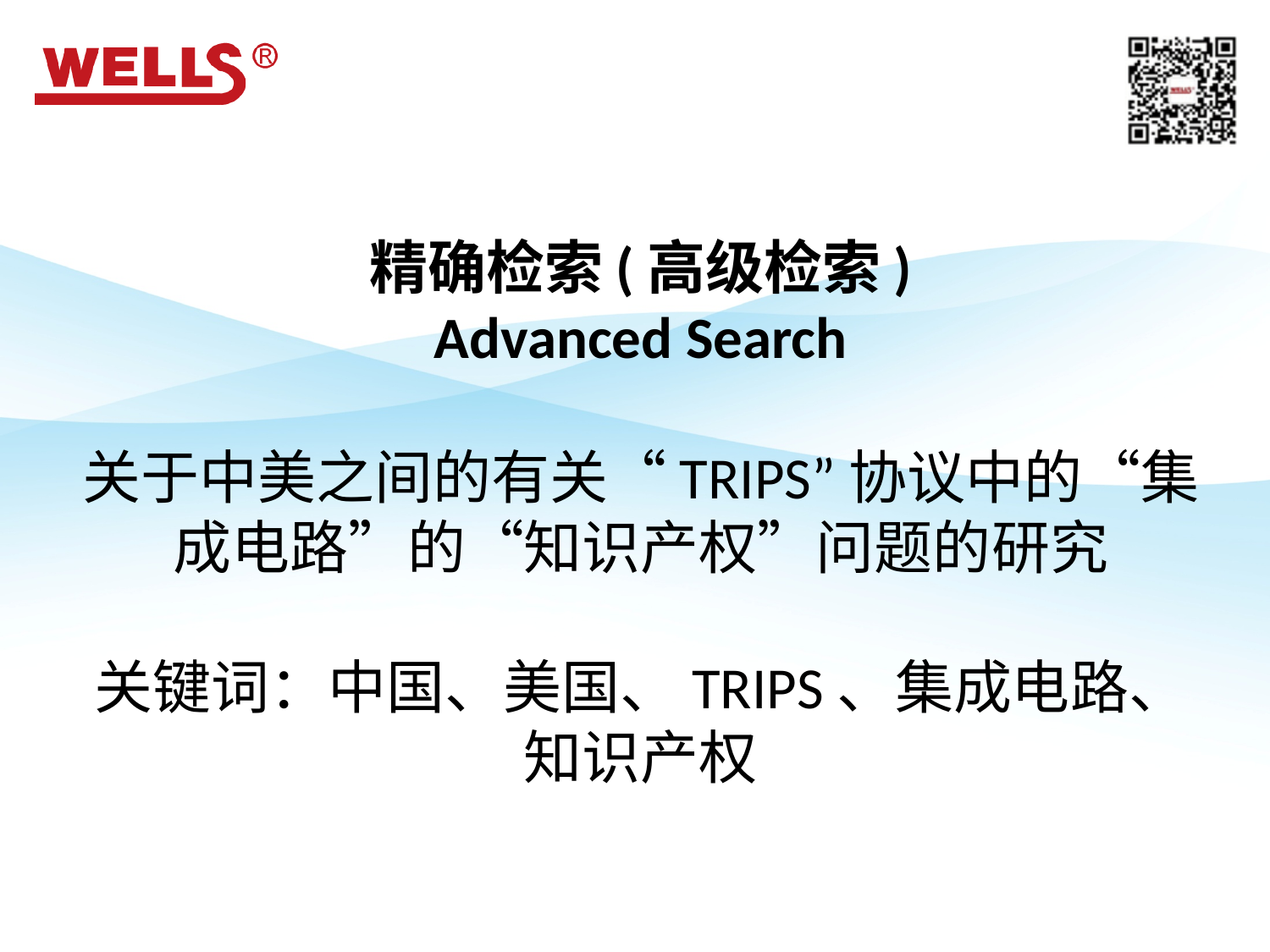

# 精确检索(高级检索) Advanced Search 关于中美之间的有关“TRIPS”协议中的“集成电路”的“知识产权”问题的研究 关键词：中国、美国、TRIPS、集成电路、知识产权